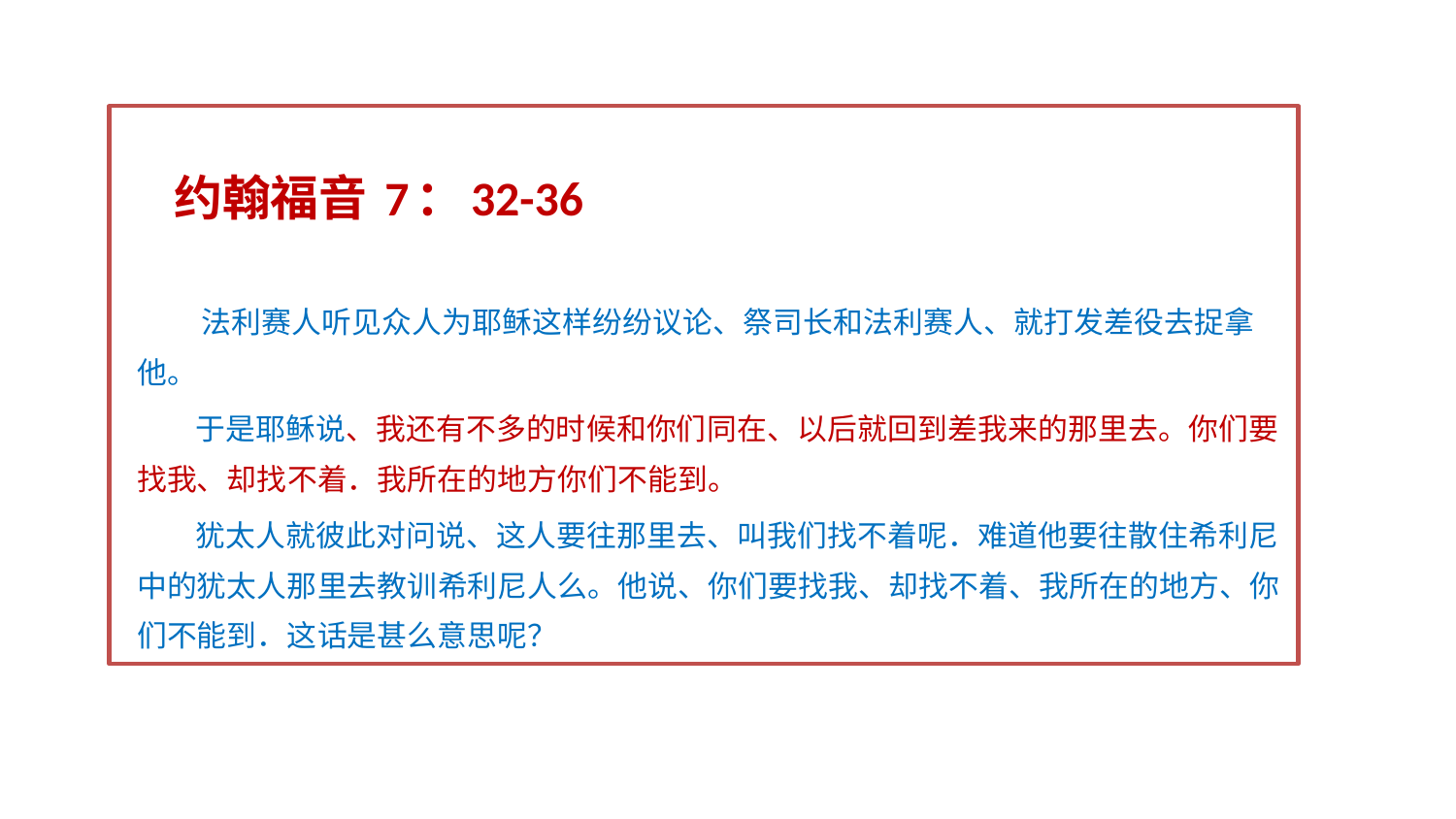

约翰福音 7：32-36

        法利赛人听见众人为耶稣这样纷纷议论、祭司长和法利赛人、就打发差役去捉拿他。
        于是耶稣说、我还有不多的时候和你们同在、以后就回到差我来的那里去。你们要找我、却找不着．我所在的地方你们不能到。
        犹太人就彼此对问说、这人要往那里去、叫我们找不着呢．难道他要往散住希利尼中的犹太人那里去教训希利尼人么。他说、你们要找我、却找不着、我所在的地方、你们不能到．这话是甚么意思呢？